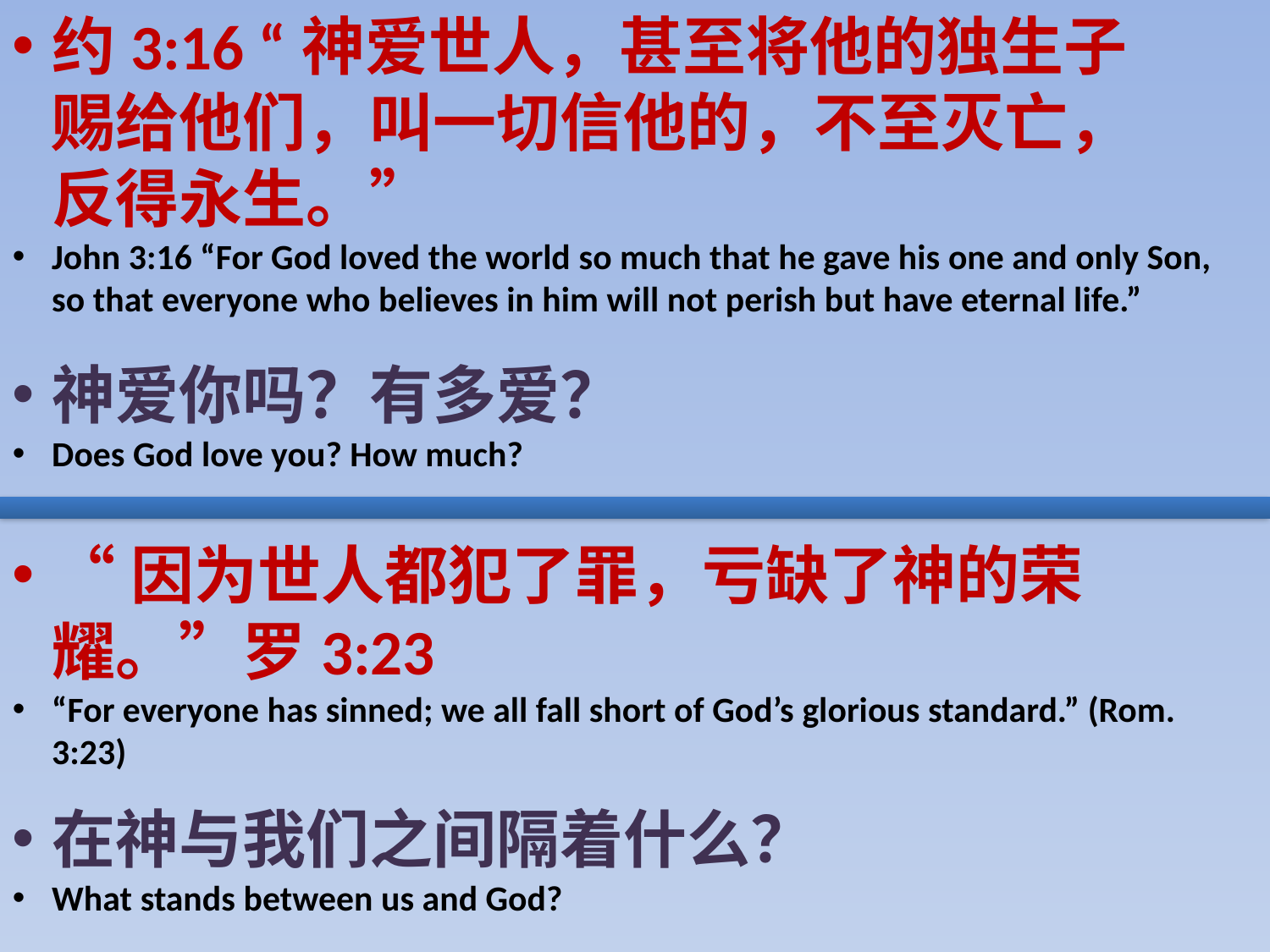

约3:16 “神爱世人，甚至将他的独生子       赐给他们，叫一切信他的，不至灭亡，    反得永生。”
John 3:16 “For God loved the world so much that he gave his one and only Son, so that everyone who believes in him will not perish but have eternal life.”
神爱你吗？有多爱？
Does God love you? How much?

“因为世人都犯了罪，亏缺了神的荣耀。”罗3:23
“For everyone has sinned; we all fall short of God’s glorious standard.” (Rom. 3:23)
在神与我们之间隔着什么？
What stands between us and God?